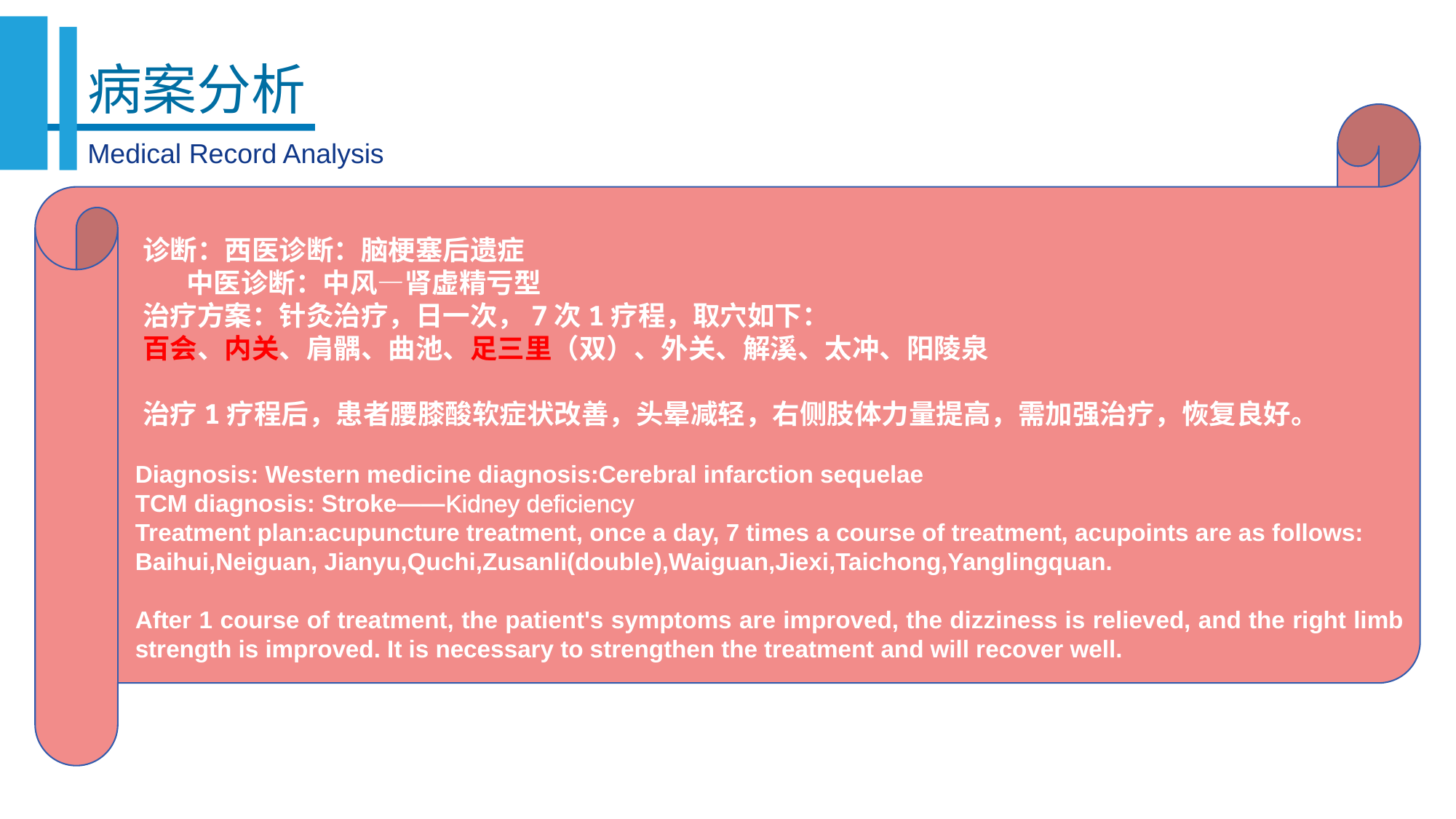

病案分析

诊断：西医诊断：脑梗塞后遗症
      中医诊断：中风—肾虚精亏型
治疗方案：针灸治疗，日一次，7次1疗程，取穴如下：
百会、内关、肩髃、曲池、足三里（双）、外关、解溪、太冲、阳陵泉

治疗1疗程后，患者腰膝酸软症状改善，头晕减轻，右侧肢体力量提高，需加强治疗，恢复良好。
Medical Record Analysis

天有
三宝
Diagnosis: Western medicine diagnosis:Cerebral infarction sequelae
TCM diagnosis: Stroke——Kidney deficiency
Treatment plan:acupuncture treatment, once a day, 7 times a course of treatment, acupoints are as follows:
Baihui,Neiguan, Jianyu,Quchi,Zusanli(double),Waiguan,Jiexi,Taichong,Yanglingquan.

After 1 course of treatment, the patient's symptoms are improved, the dizziness is relieved, and the right limb strength is improved. It is necessary to strengthen the treatment and will recover well.